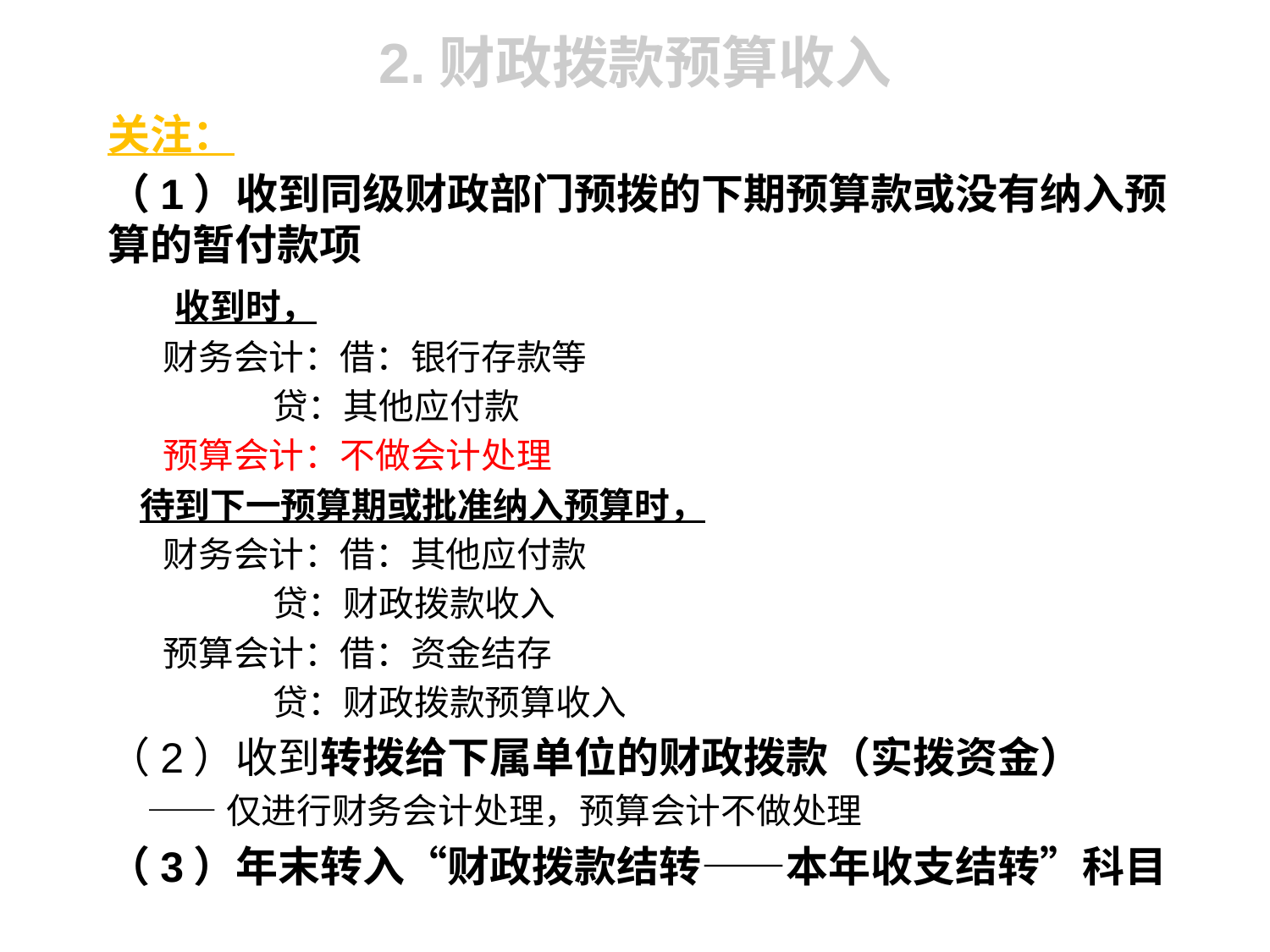

# 2.财政拨款预算收入
关注：
（1）收到同级财政部门预拨的下期预算款或没有纳入预算的暂付款项
      收到时，
      财务会计：借：银行存款等
                    贷：其他应付款
      预算会计：不做会计处理
   待到下一预算期或批准纳入预算时，
      财务会计：借：其他应付款
                    贷：财政拨款收入
      预算会计：借：资金结存
                    贷：财政拨款预算收入
（2）收到转拨给下属单位的财政拨款（实拨资金）
     ——仅进行财务会计处理，预算会计不做处理
（3）年末转入“财政拨款结转——本年收支结转”科目

176